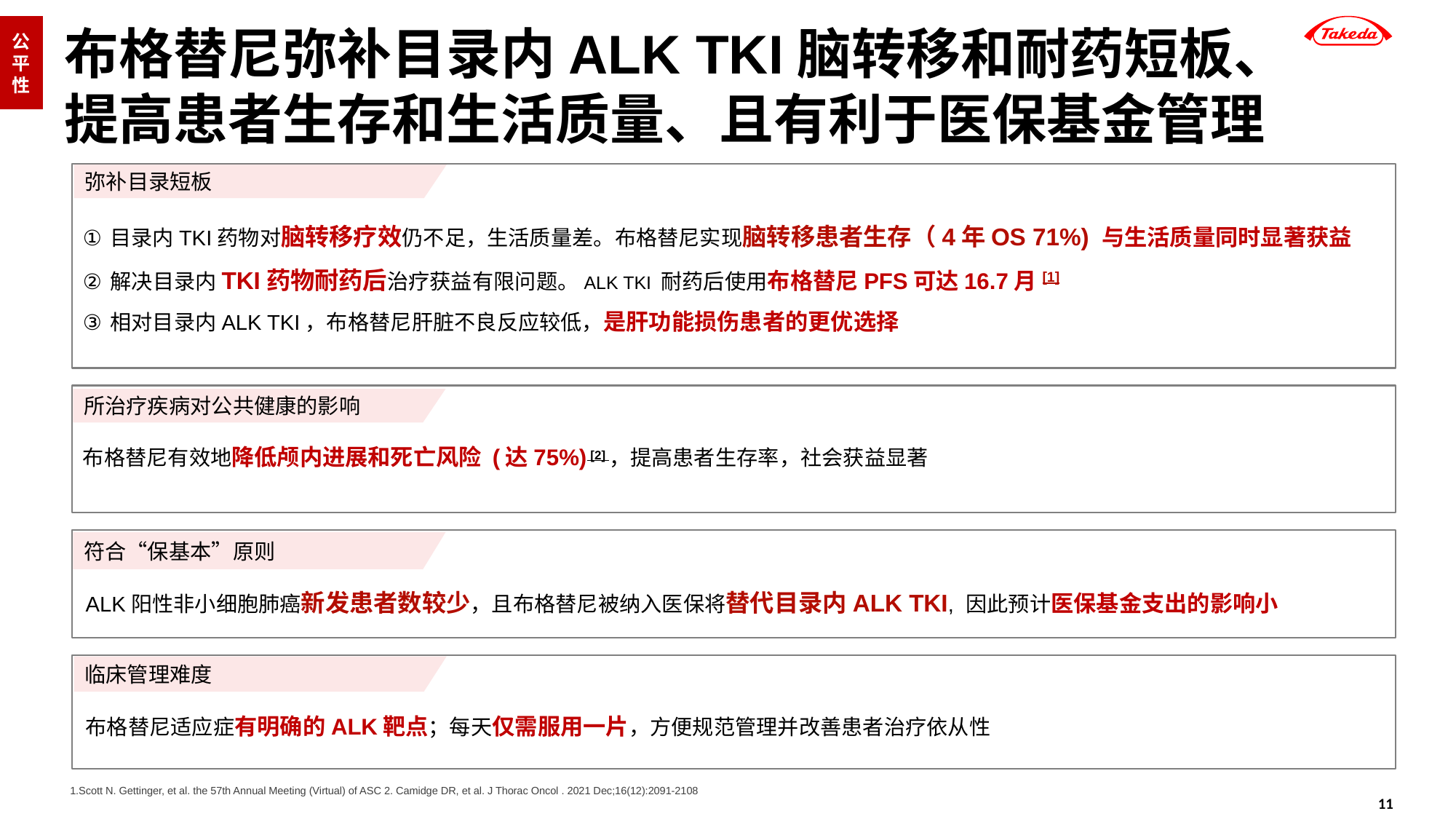

# 布格替尼弥补目录内ALK TKI脑转移和耐药短板、提高患者生存和生活质量、且有利于医保基金管理
公平性

弥补目录短板
目录内TKI药物对脑转移疗效仍不足，生活质量差。布格替尼实现脑转移患者生存（4年OS 71%) 与生活质量同时显著获益
解决目录内TKI药物耐药后治疗获益有限问题。ALK TKI 耐药后使用布格替尼PFS可达16.7月[1]
相对目录内ALK TKI，布格替尼肝脏不良反应较低，是肝功能损伤患者的更优选择

所治疗疾病对公共健康的影响
布格替尼有效地降低颅内进展和死亡风险 (达75%) [2] ，提高患者生存率，社会获益显著

符合“保基本”原则
ALK阳性非小细胞肺癌新发患者数较少，且布格替尼被纳入医保将替代目录内ALK TKI, 因此预计医保基金支出的影响小

临床管理难度
布格替尼适应症有明确的ALK靶点；每天仅需服用一片，方便规范管理并改善患者治疗依从性
1.Scott N. Gettinger, et al. the 57th Annual Meeting (Virtual) of ASC 2. Camidge DR, et al. J Thorac Oncol . 2021 Dec;16(12):2091-2108
11